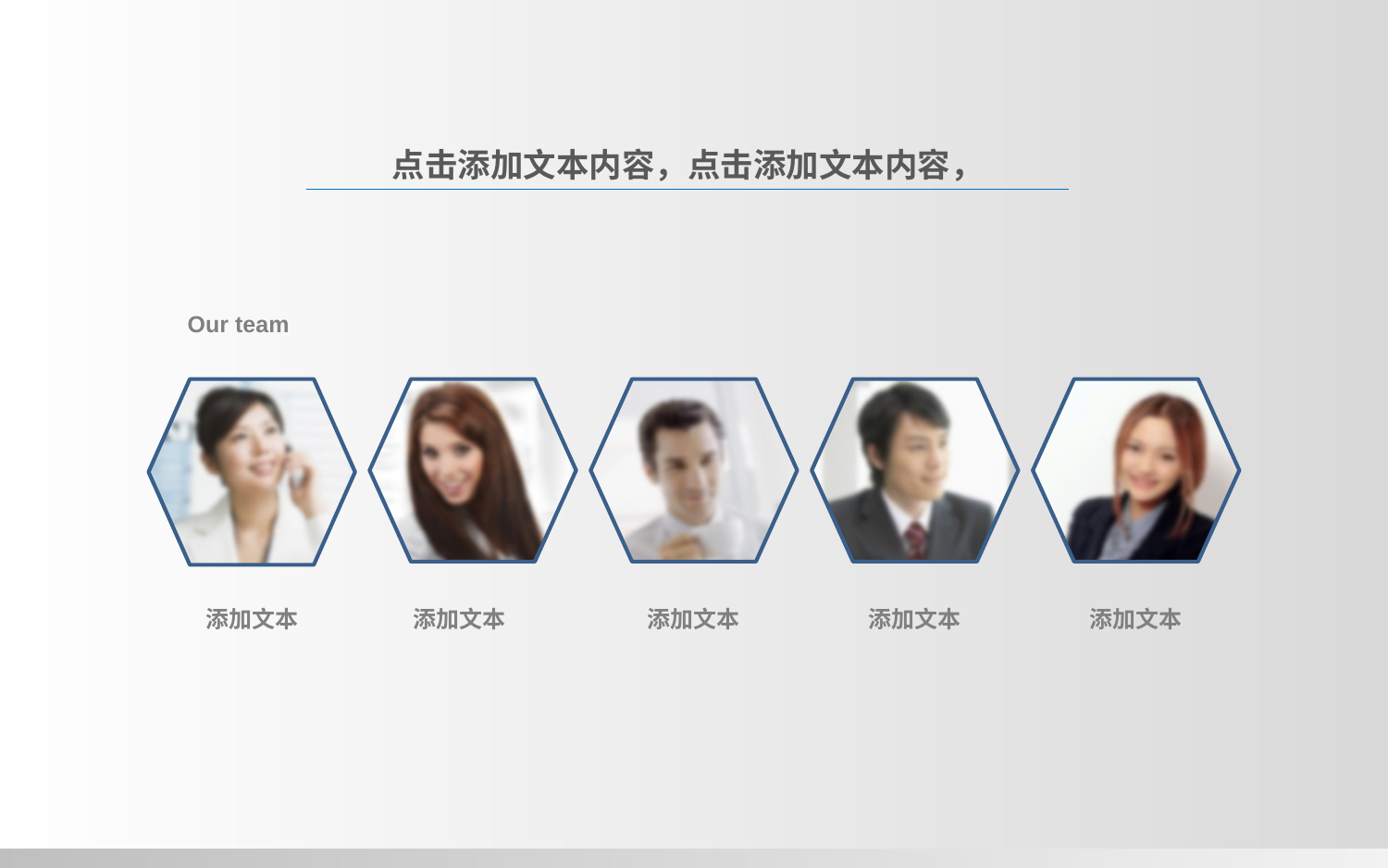

点击添加文本内容，点击添加文本内容，
Our team

添加文本
添加文本
添加文本
添加文本
添加文本